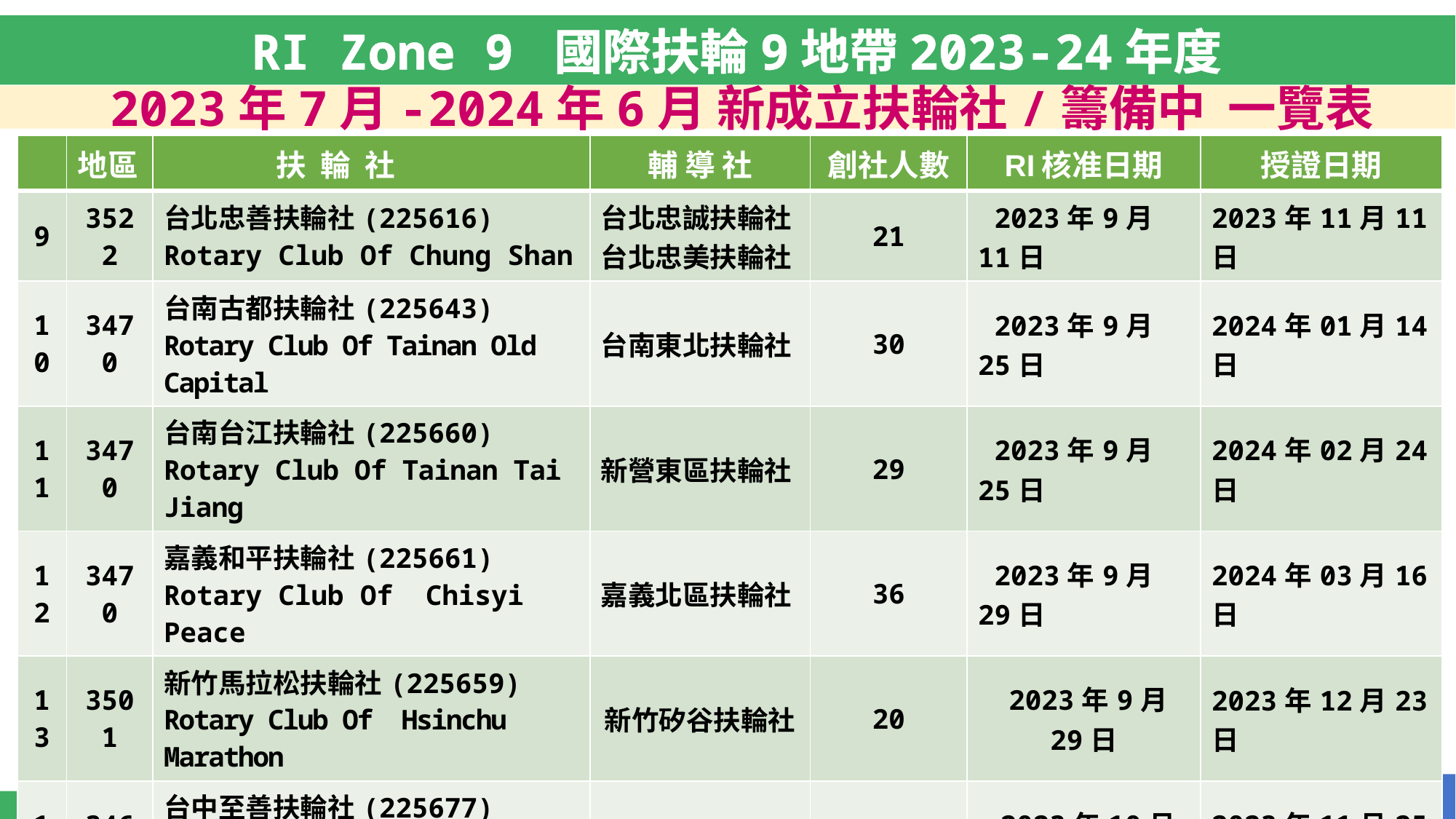

RI Zone 9 國際扶輪9地帶2023-24年度
 2023年7月-2024年6月 新成立扶輪社/籌備中  一覽表
|  | 地區 | 扶 輪 社 | 輔 導 社 | 創社人數 | RI核准日期 | 授證日期 |
| --- | --- | --- | --- | --- | --- | --- |
| 9 | 3522 | 台北忠善扶輪社(225616) Rotary Club Of Chung Shan | 台北忠誠扶輪社 台北忠美扶輪社 | 21 | 2023年9月11日 | 2023年11月11日 |
| 10 | 3470 | 台南古都扶輪社(225643) Rotary Club Of Tainan Old Capital | 台南東北扶輪社 | 30 | 2023年9月25日 | 2024年01月14日 |
| 11 | 3470 | 台南台江扶輪社(225660) Rotary Club Of Tainan Tai Jiang | 新營東區扶輪社 | 29 | 2023年9月25日 | 2024年02月24日 |
| 12 | 3470 | 嘉義和平扶輪社(225661) Rotary Club Of Chisyi Peace | 嘉義北區扶輪社 | 36 | 2023年9月29日 | 2024年03月16日 |
| 13 | 3501 | 新竹馬拉松扶輪社(225659) Rotary Club Of Hsinchu Marathon | 新竹矽谷扶輪社 | 20 | 2023年9月29日 | 2023年12月23日 |
| 14 | 3462 | 台中至善扶輪社(225677) Rotary Club Of Taichung Chih Shan | 無 | 25 | 2023年10月16日 | 2023年11月25日 |
| 15 | 3501 | 中壢樂天扶輪社(225688) Rotary Club Of Chung Li Lotain | 中壢環南扶輪社 | 27 | 2023年10月20日 | 2023年10月26日 |
| 16 | 3522 | 台北護照扶輪社(225694) Rotary Club of Taipei Passport | 無 | 22 | 2023年10月26日 | 2023年12月23日 |